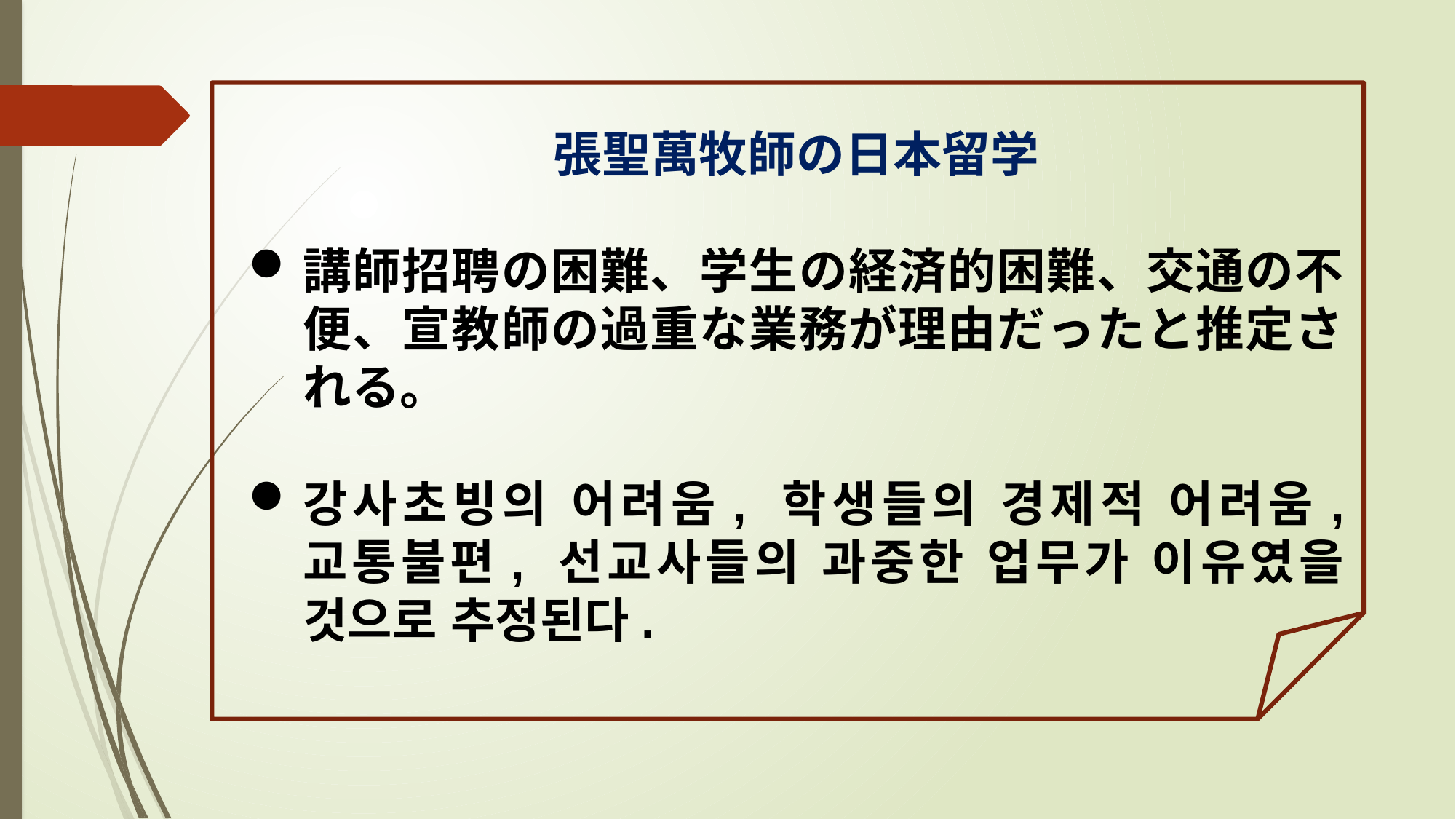

張聖萬牧師の日本留学

講師招聘の困難、学生の経済的困難、交通の不便、宣教師の過重な業務が理由だったと推定される。

강사초빙의 어려움, 학생들의 경제적 어려움, 교통불편, 선교사들의 과중한 업무가 이유였을 것으로 추정된다.